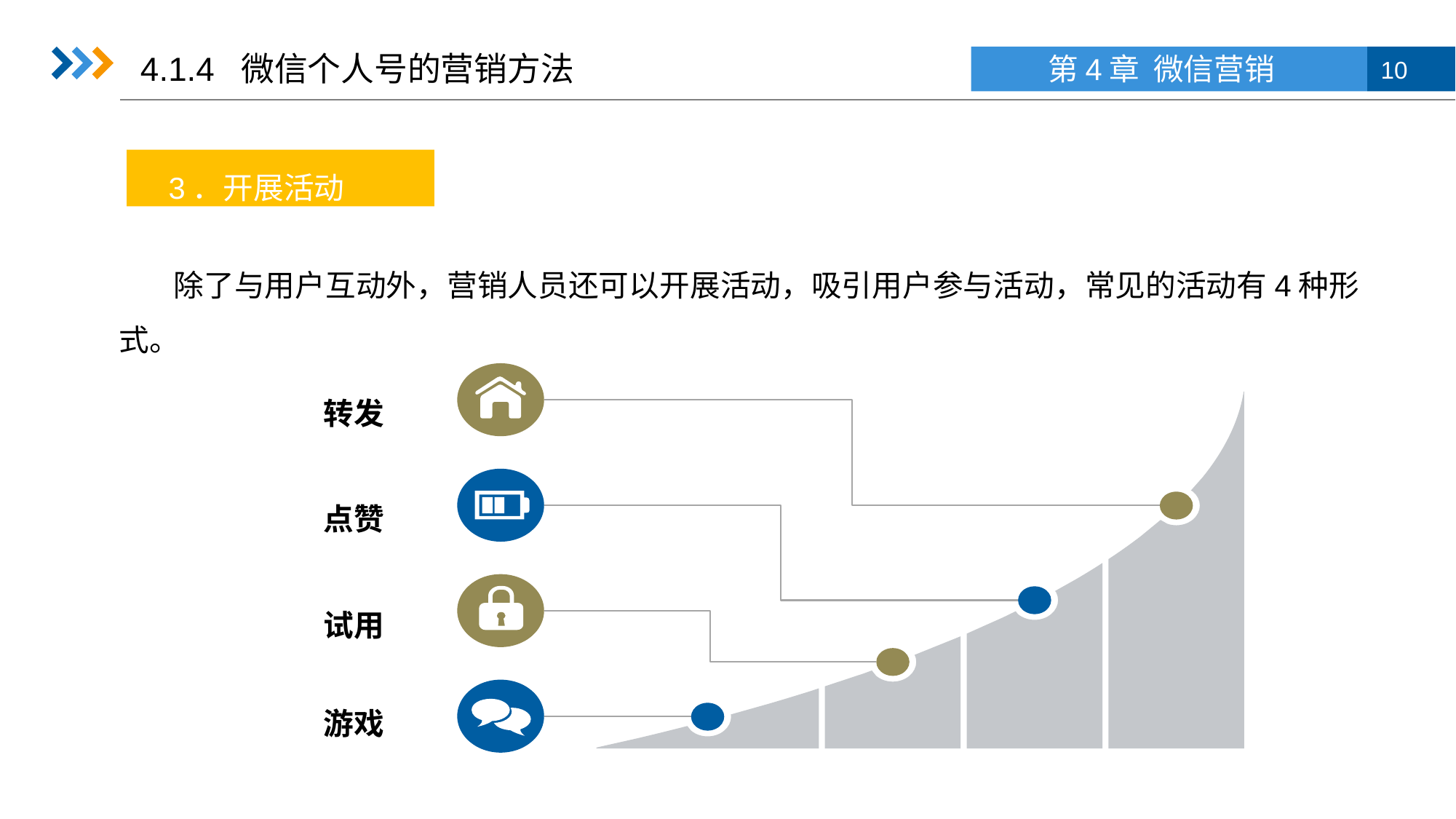

4.1.4  微信个人号的营销方法
3．开展活动
除了与用户互动外，营销人员还可以开展活动，吸引用户参与活动，常见的活动有4种形式。

转发

点赞

试用

游戏